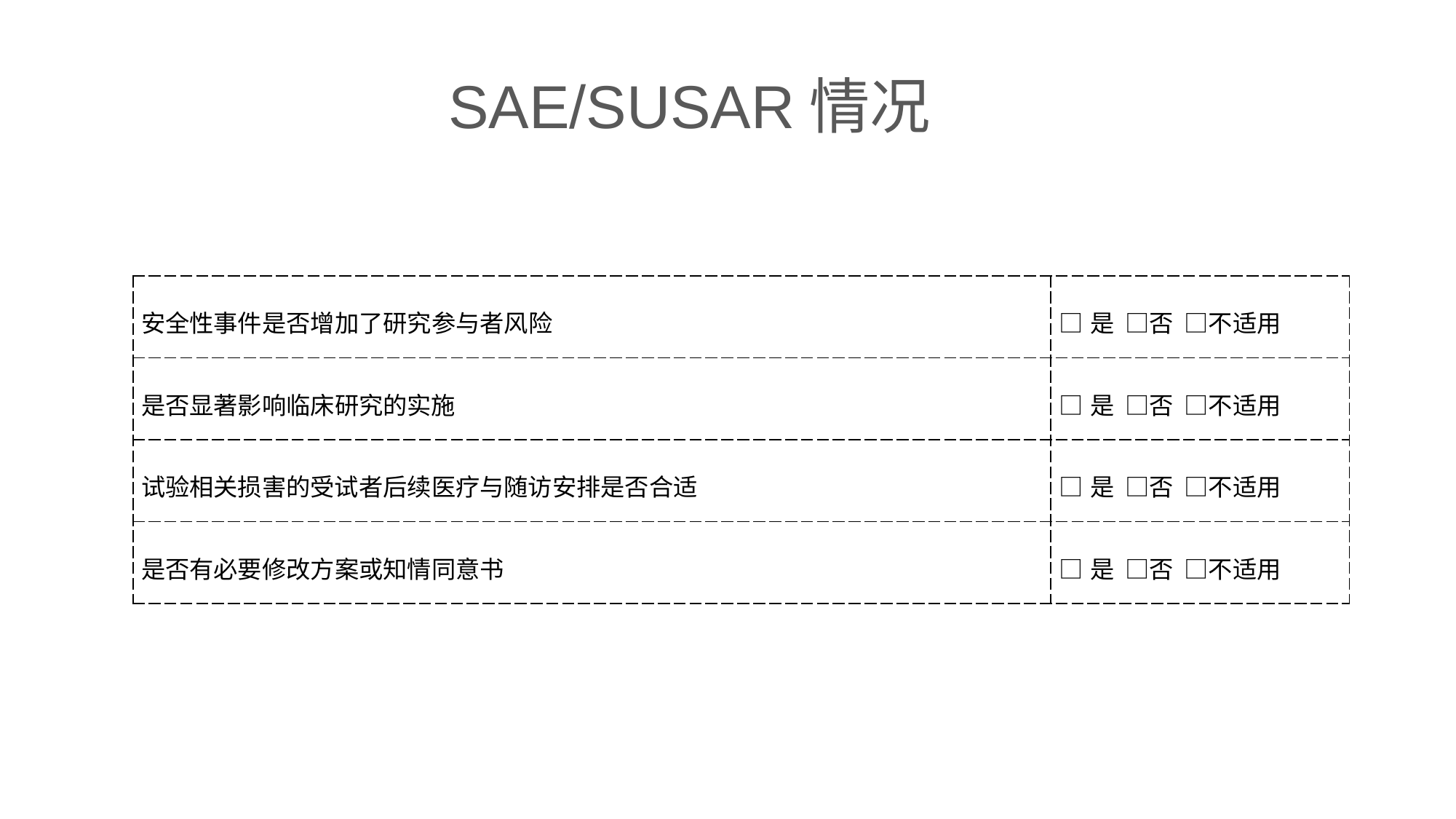

SAE/SUSAR情况
| 安全性事件是否增加了研究参与者风险 | □是 □否 □不适用 |
| --- | --- |
| 是否显著影响临床研究的实施 | □是 □否 □不适用 |
| 试验相关损害的受试者后续医疗与随访安排是否合适 | □是 □否 □不适用 |
| 是否有必要修改方案或知情同意书 | □是 □否 □不适用 |